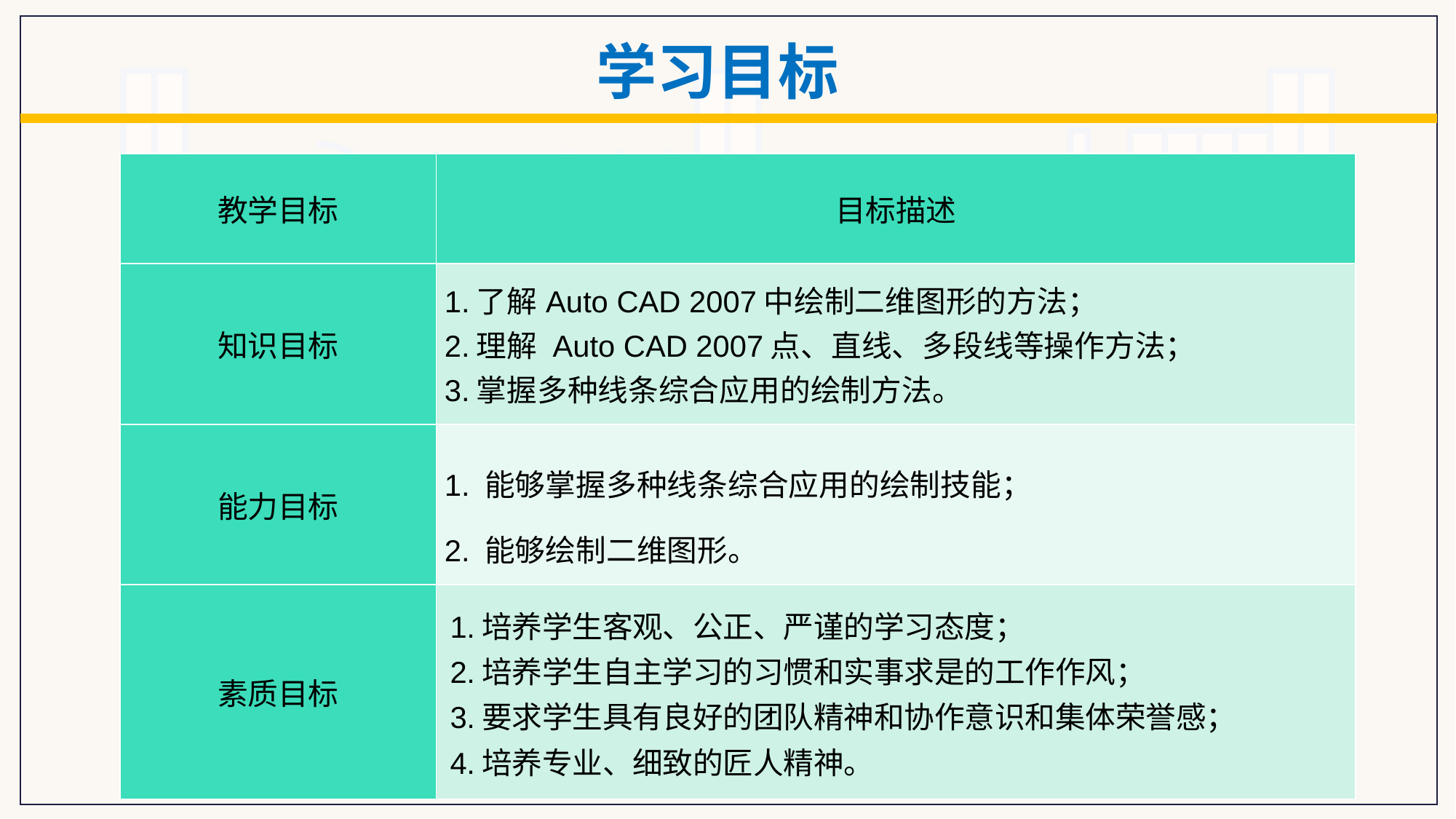

学习目标

| 教学目标 | 目标描述 |
| --- | --- |
| 知识目标 | 1.了解Auto CAD 2007中绘制二维图形的方法； 2.理解 Auto CAD 2007点、直线、多段线等操作方法； 3.掌握多种线条综合应用的绘制方法。 |
| 能力目标 | 1. 能够掌握多种线条综合应用的绘制技能； 2. 能够绘制二维图形。 |
| 素质目标 | 1.培养学生客观、公正、严谨的学习态度； 2.培养学生自主学习的习惯和实事求是的工作作风； 3.要求学生具有良好的团队精神和协作意识和集体荣誉感； 4.培养专业、细致的匠人精神。 |